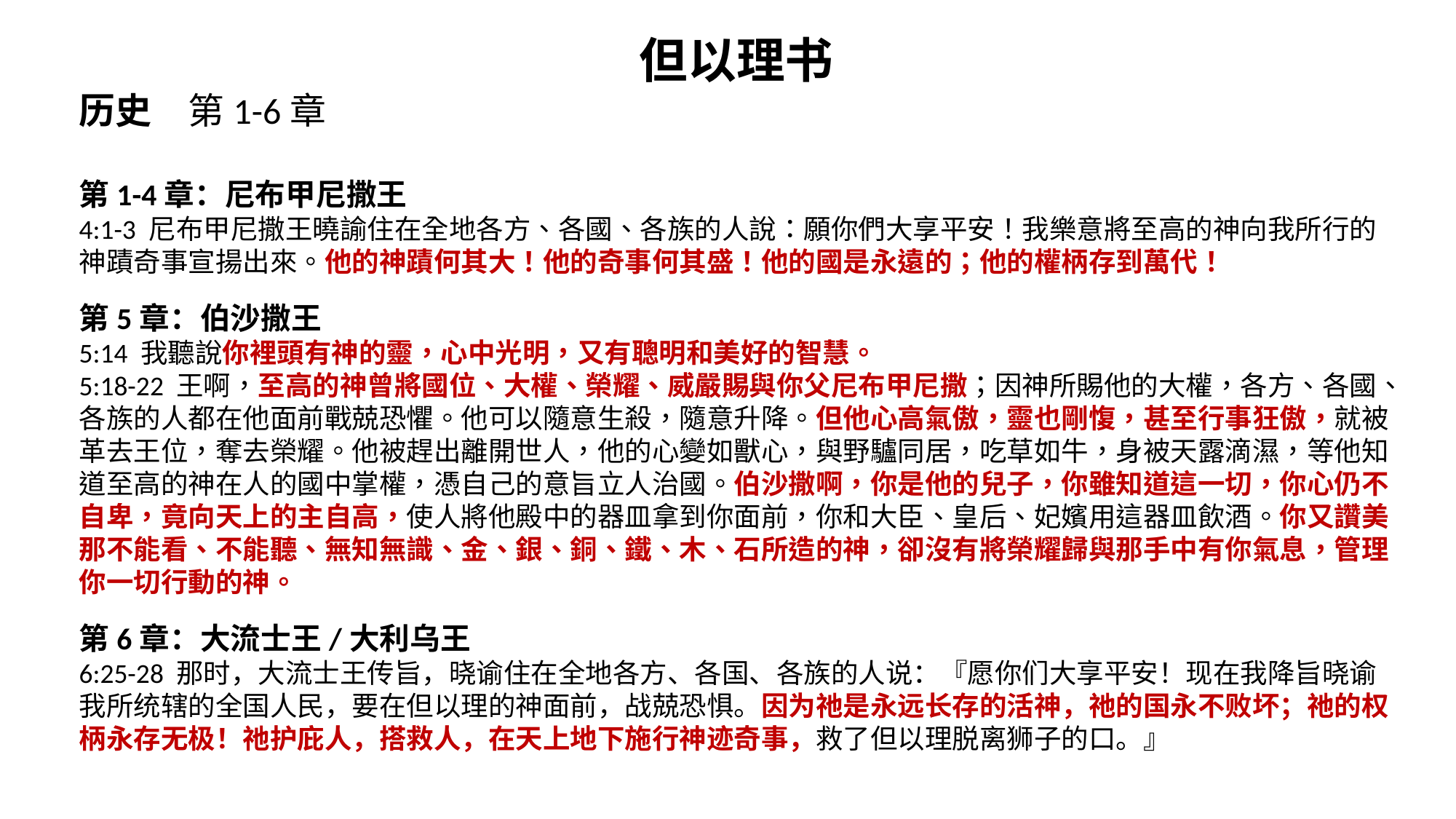

但以理书
历史	第1-6章

第1-4章：尼布甲尼撒王
4:1-3 尼布甲尼撒王曉諭住在全地各方、各國、各族的人說：願你們大享平安！我樂意將至高的神向我所行的神蹟奇事宣揚出來。他的神蹟何其大！他的奇事何其盛！他的國是永遠的；他的權柄存到萬代！

第5章：伯沙撒王
5:14 我聽說你裡頭有神的靈，心中光明，又有聰明和美好的智慧。
5:18-22 王啊，至高的神曾將國位、大權、榮耀、威嚴賜與你父尼布甲尼撒；因神所賜他的大權，各方、各國、各族的人都在他面前戰兢恐懼。他可以隨意生殺，隨意升降。但他心高氣傲，靈也剛愎，甚至行事狂傲，就被革去王位，奪去榮耀。他被趕出離開世人，他的心變如獸心，與野驢同居，吃草如牛，身被天露滴濕，等他知道至高的神在人的國中掌權，憑自己的意旨立人治國。伯沙撒啊，你是他的兒子，你雖知道這一切，你心仍不自卑，竟向天上的主自高，使人將他殿中的器皿拿到你面前，你和大臣、皇后、妃嬪用這器皿飲酒。你又讚美那不能看、不能聽、無知無識、金、銀、銅、鐵、木、石所造的神，卻沒有將榮耀歸與那手中有你氣息，管理你一切行動的神。

第6章：大流士王/大利乌王
6:25-28 那时，大流士王传旨，晓谕住在全地各方、各国、各族的人说：『愿你们大享平安！现在我降旨晓谕我所统辖的全国人民，要在但以理的神面前，战兢恐惧。因为祂是永远长存的活神，祂的国永不败坏；祂的权柄永存无极！祂护庇人，搭救人，在天上地下施行神迹奇事，救了但以理脱离狮子的口。』